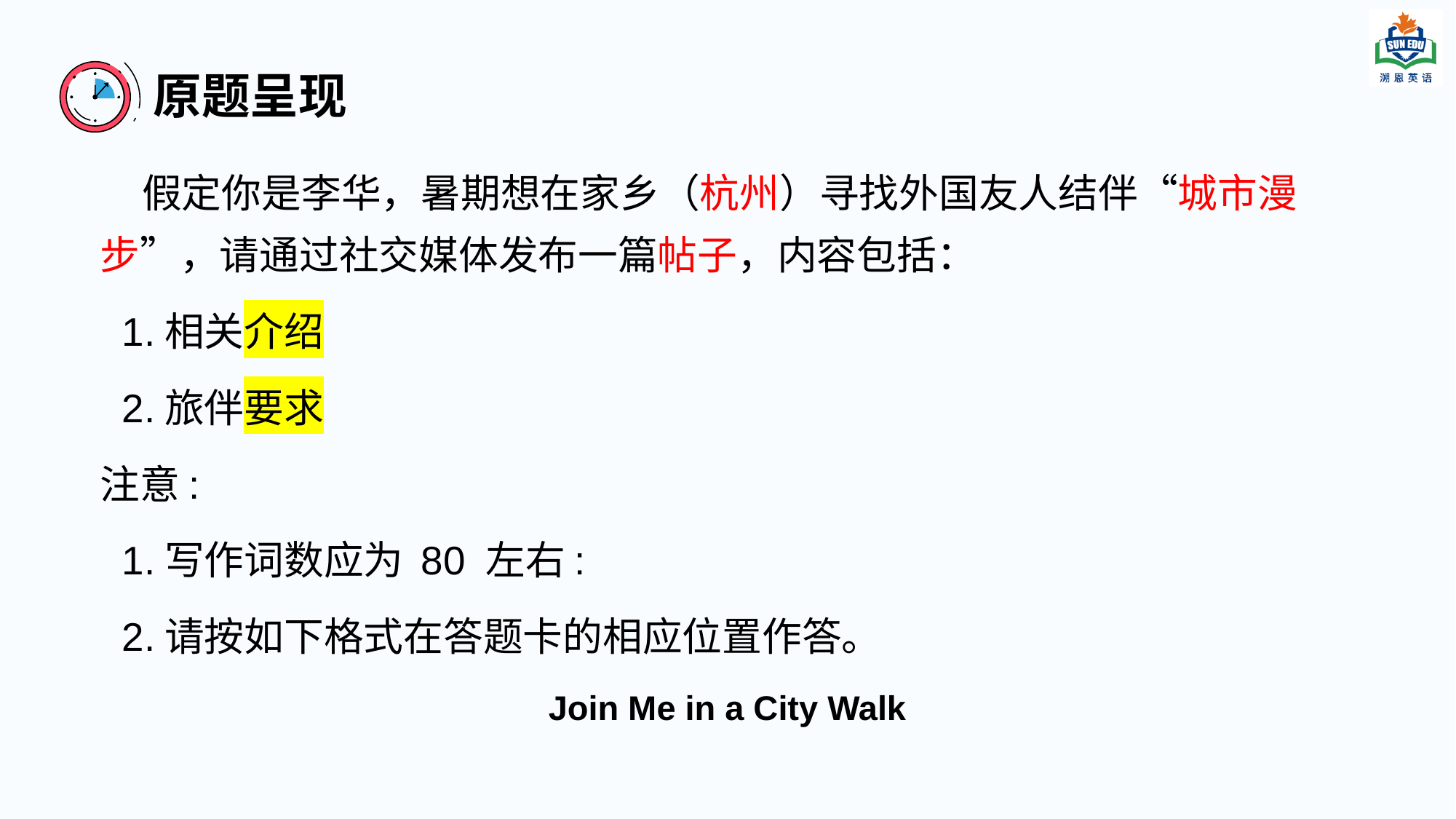

# 原题呈现
    假定你是李华，暑期想在家乡（杭州）寻找外国友人结伴“城市漫步”，请通过社交媒体发布一篇帖子，内容包括：
  1.相关介绍
  2.旅伴要求
注意:
  1.写作词数应为 80 左右:
  2.请按如下格式在答题卡的相应位置作答。
Join Me in a City Walk